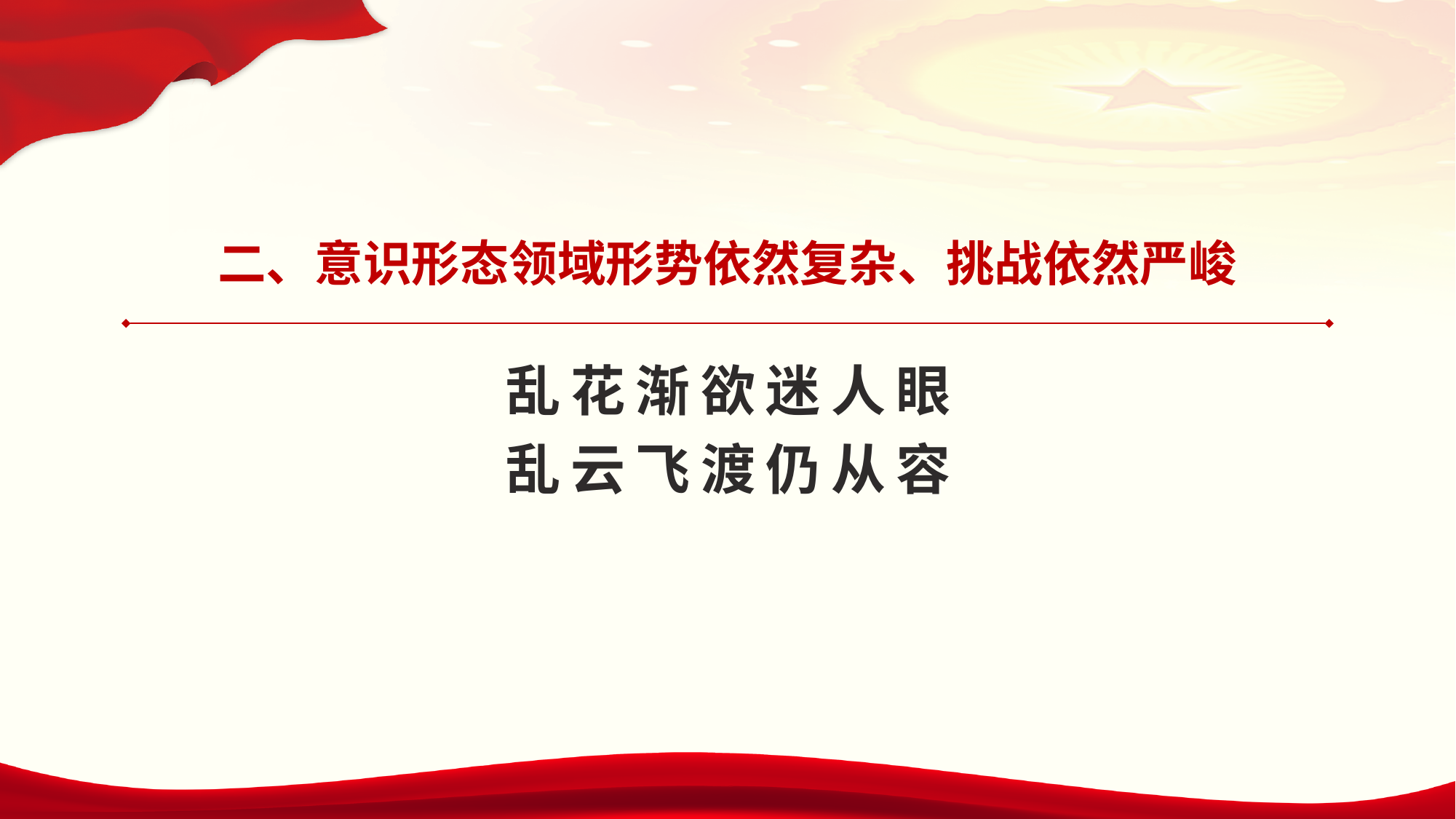

二、意识形态领域形势依然复杂、挑战依然严峻
乱花渐欲迷人眼
乱云飞渡仍从容